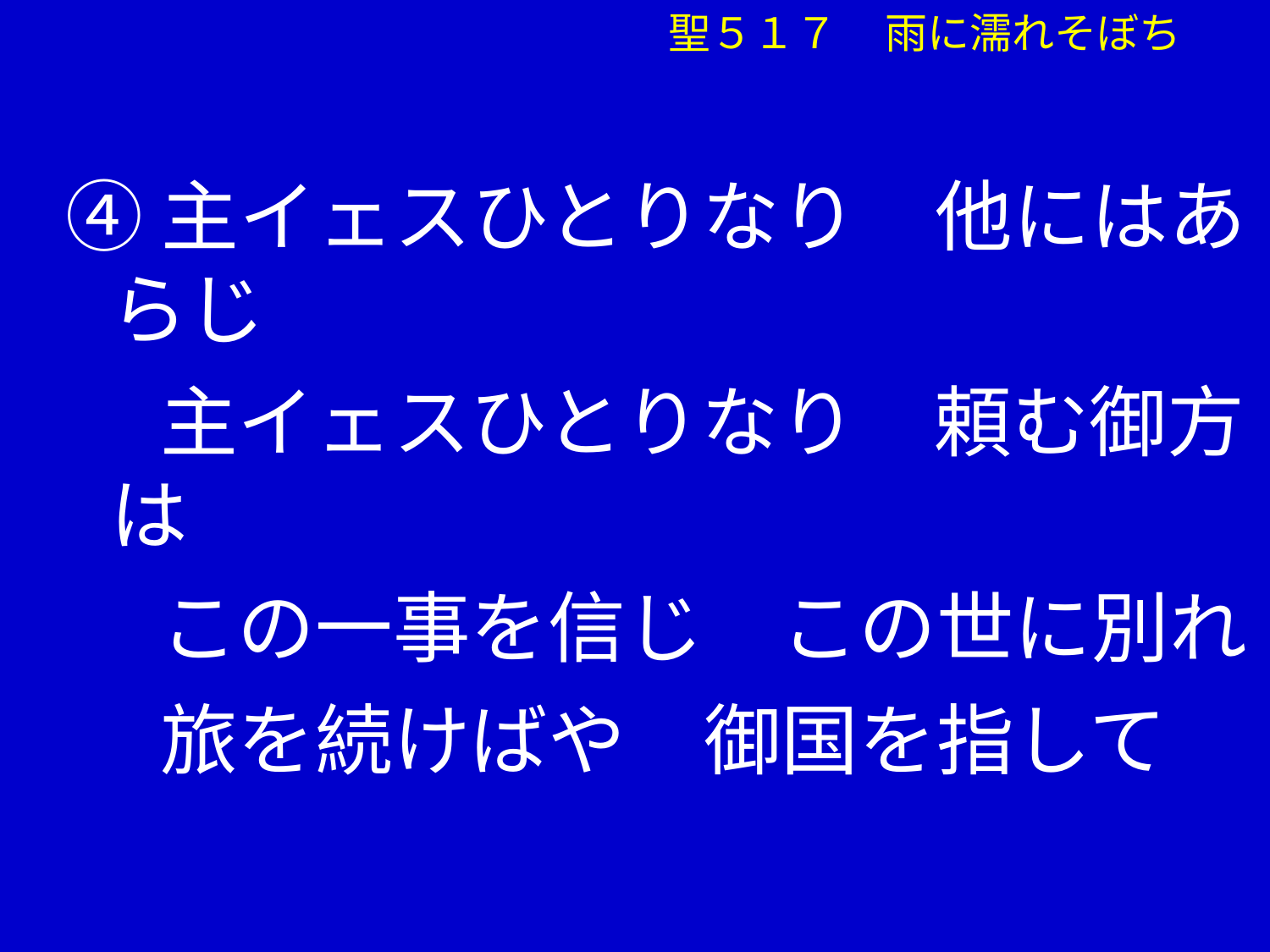

聖５１７     雨に濡れそぼち
④主イェスひとりなり　他にはあらじ
　 主イェスひとりなり　頼む御方は
　 この一事を信じ　この世に別れ
　 旅を続けばや　御国を指して